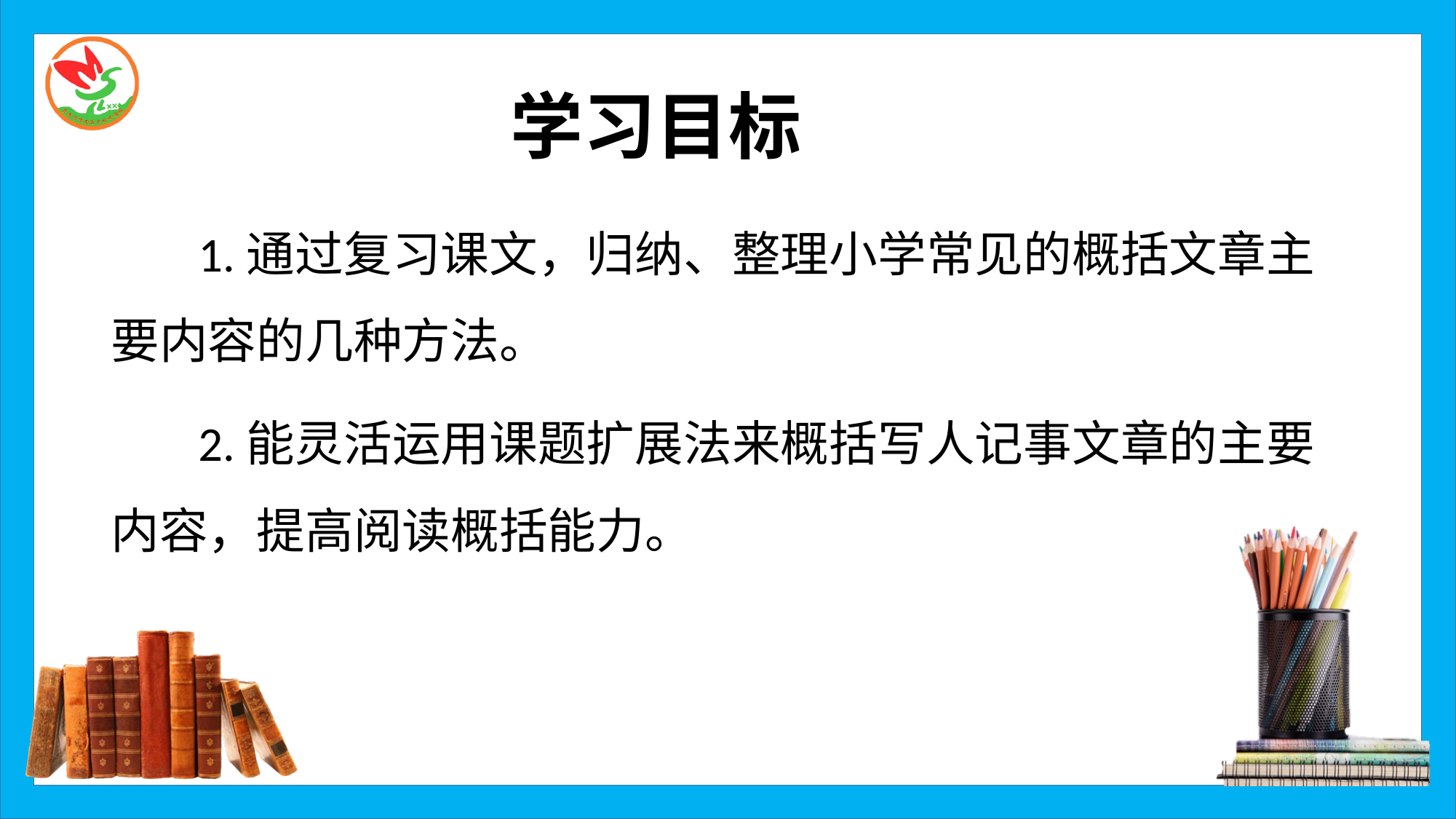

# 学习目标
   1.通过复习课文，归纳、整理小学常见的概括文章主要内容的几种方法。
   2.能灵活运用课题扩展法来概括写人记事文章的主要内容，提高阅读概括能力。